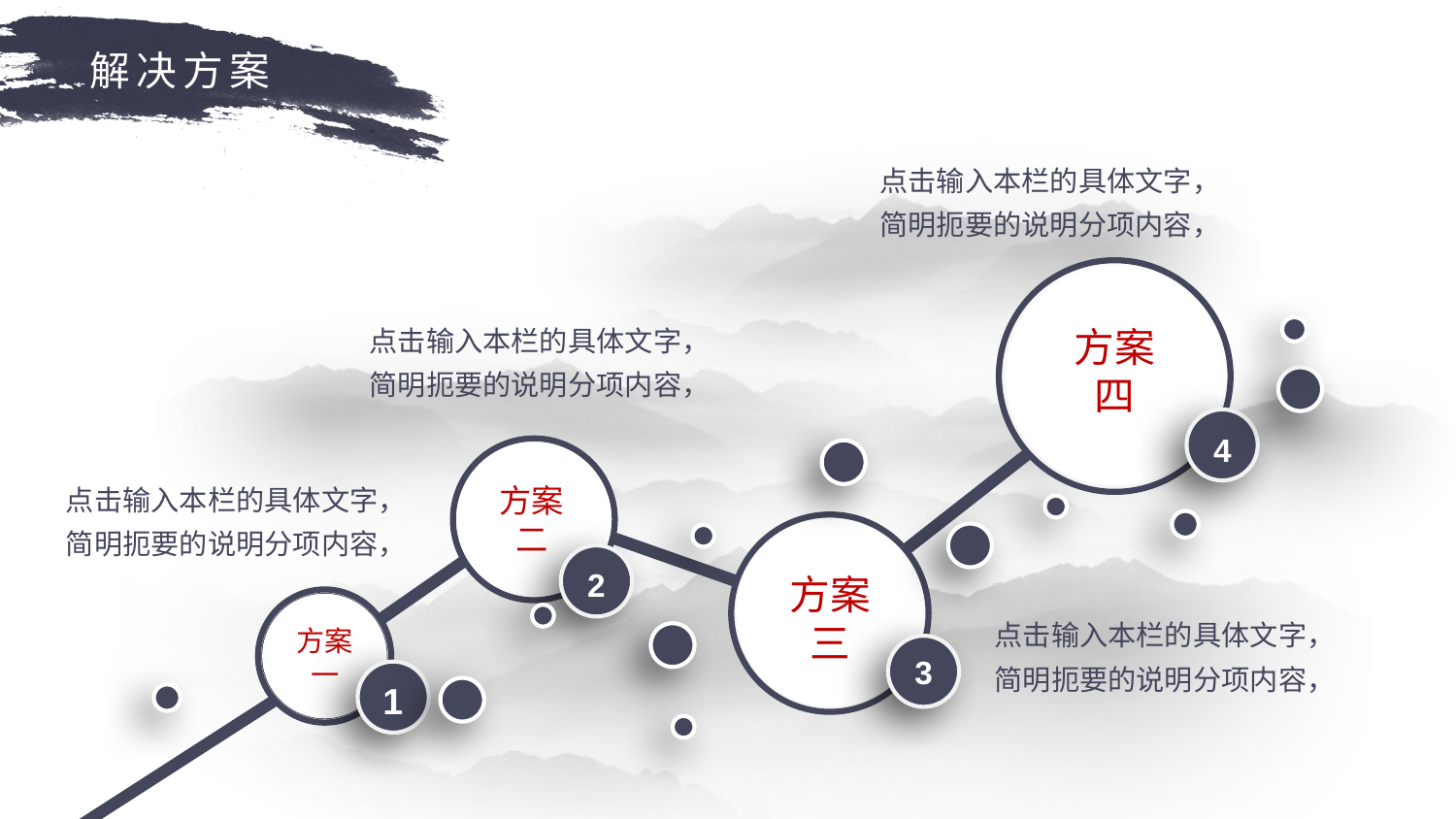

解决方案
点击输入本栏的具体文字，简明扼要的说明分项内容，

方案
四
点击输入本栏的具体文字，简明扼要的说明分项内容，

4

方案
二

点击输入本栏的具体文字，简明扼要的说明分项内容，

方案
三

2

方案
一
点击输入本栏的具体文字，简明扼要的说明分项内容，

3

1

延时符